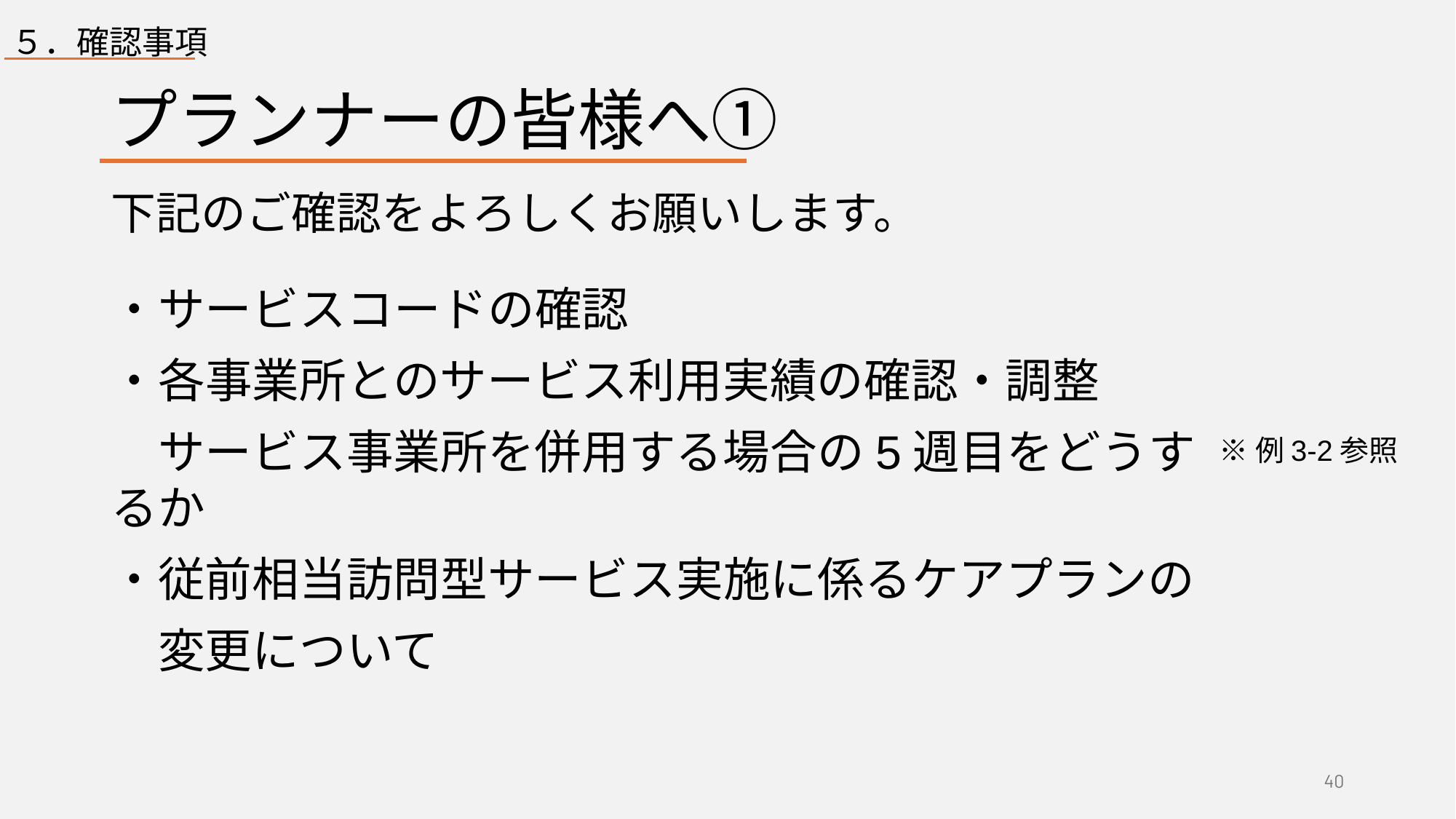

５．確認事項
# プランナーの皆様へ①
下記のご確認をよろしくお願いします。
・サービスコードの確認
・各事業所とのサービス利用実績の確認・調整
　サービス事業所を併用する場合の5週目をどうするか
・従前相当訪問型サービス実施に係るケアプランの
　変更について

※例3-2参照

40